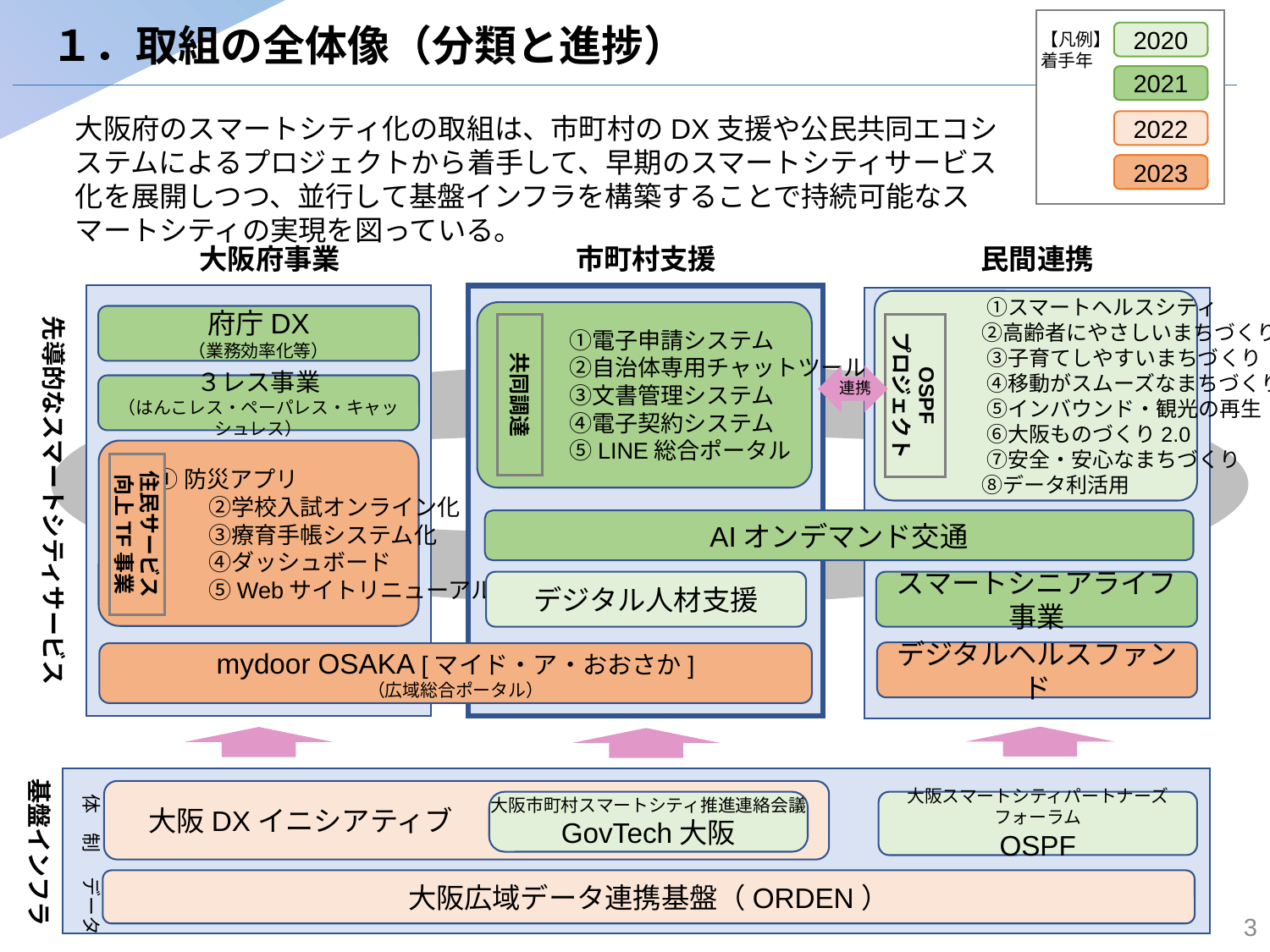

# １．取組の全体像（分類と進捗）
【凡例】
着手年
2020
2021
大阪府のスマートシティ化の取組は、市町村のDX支援や公民共同エコシステムによるプロジェクトから着手して、早期のスマートシティサービス化を展開しつつ、並行して基盤インフラを構築することで持続可能なスマートシティの実現を図っている。
2022
2023
大阪府事業
市町村支援
民間連携

 　　　　①スマートヘルスシティ
　　　　 ②高齢者にやさしいまちづくり
 　　　　③子育てしやすいまちづくり
 　　　　④移動がスムーズなまちづくり
 　　　　⑤インバウンド・観光の再生
 　　　　⑥大阪ものづくり2.0
 　　　　⑦安全・安心なまちづくり
　　　　 ⑧データ利活用
　　　 ①電子申請システム
　　　 ②自治体専用チャットツール
　　　 ③文書管理システム
　　　 ④電子契約システム
　　　 ⑤LINE総合ポータル
先導的なスマートシティサービス
府庁DX
（業務効率化等）
OSPF
プロジェクト
共同調達

連携
３レス事業
（はんこレス・ペーパレス・キャッシュレス）
       ①防災アプリ
　　　　②学校入試オンライン化
　　　　③療育手帳システム化
　　　　④ダッシュボード
　　　　⑤Webサイトリニューアル
住民サービス
向上TF事業
AIオンデマンド交通
デジタル人材支援
スマートシニアライフ事業
デジタルヘルスファンド
mydoor OSAKA [マイド・ア・おおさか]
（広域総合ポータル）

基盤インフラ

　大阪DXイニシアティブ
体　制
大阪スマートシティパートナーズフォーラム
OSPF
大阪市町村スマートシティ推進連絡会議
GovTech大阪
データ
大阪広域データ連携基盤（ORDEN）
3